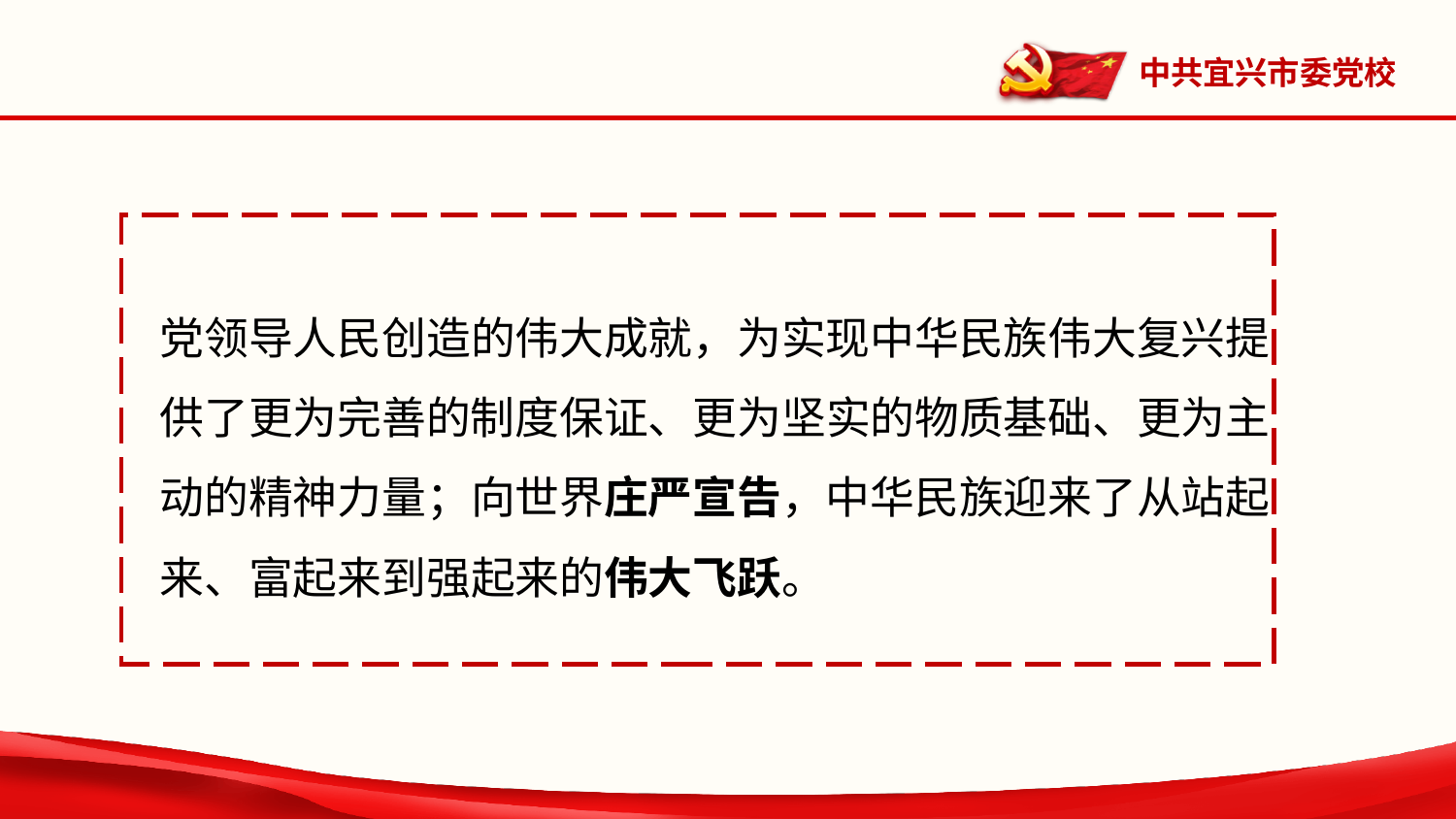

党领导人民创造的伟大成就，为实现中华民族伟大复兴提供了更为完善的制度保证、更为坚实的物质基础、更为主动的精神力量；向世界庄严宣告，中华民族迎来了从站起来、富起来到强起来的伟大飞跃。